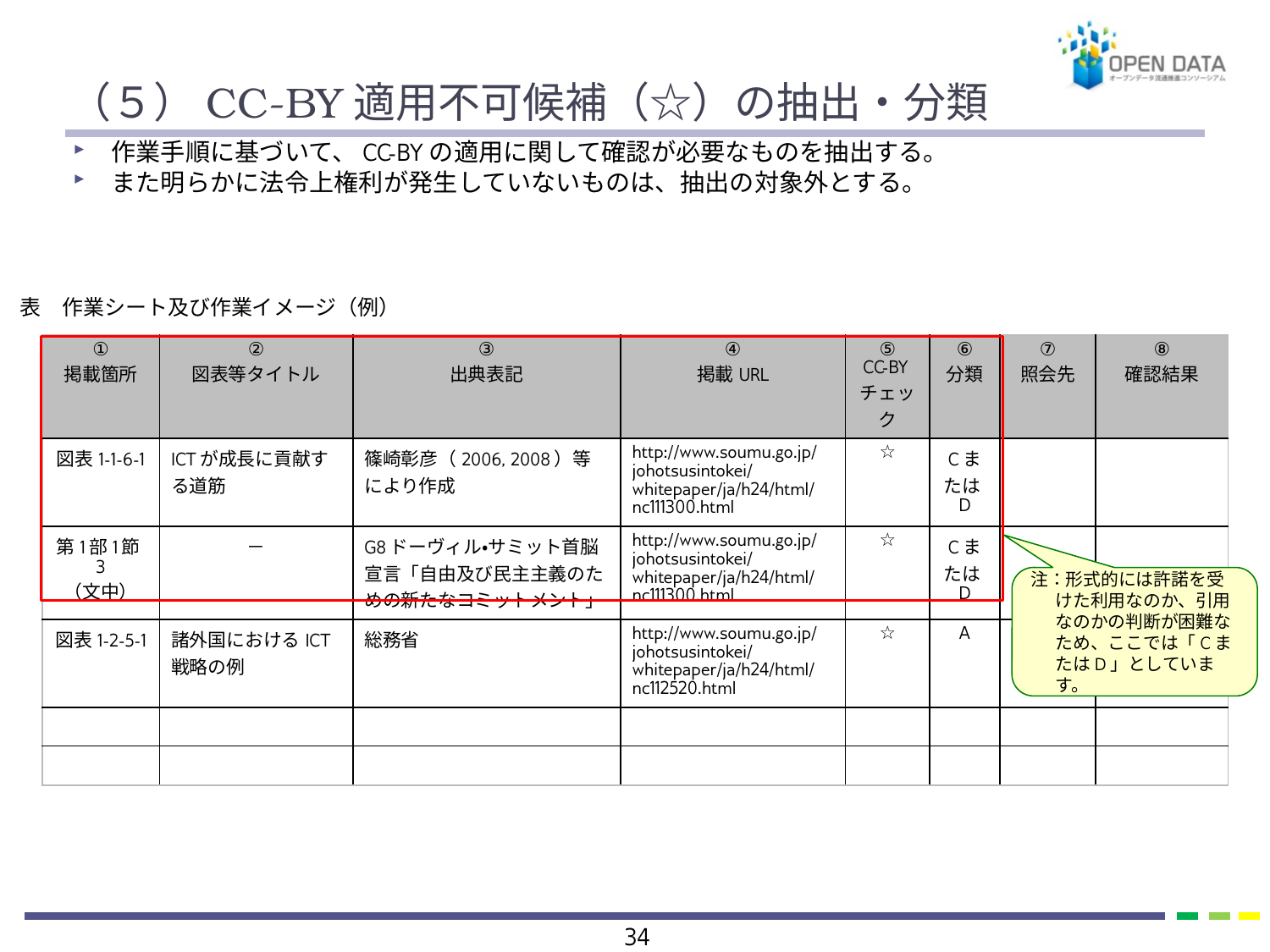

# （５）CC-BY適用不可候補（☆）の抽出・分類
作業手順に基づいて、CC-BYの適用に関して確認が必要なものを抽出する。
また明らかに法令上権利が発生していないものは、抽出の対象外とする。

表　作業シート及び作業イメージ（例）
| ① 掲載箇所 | ② 図表等タイトル | ③ 出典表記 | ④ 掲載URL | ⑤ CC-BYチェック | ⑥ 分類 | ⑦ 照会先 | ⑧ 確認結果 |
| --- | --- | --- | --- | --- | --- | --- | --- |
| 図表1-1-6-1 | ICTが成長に貢献する道筋 | 篠崎彰彦（2006, 2008）等により作成 | http://www.soumu.go.jp/johotsusintokei/whitepaper/ja/h24/html/nc111300.html | ☆ | CまたはD |  |  |
| 第1部1節3 （文中） | － | G8ドーヴィル・サミット首脳宣言「自由及び民主主義のための新たなコミットメント」 | http://www.soumu.go.jp/johotsusintokei/whitepaper/ja/h24/html/nc111300.html | ☆ | CまたはD |  |  |
| 図表1-2-5-1 | 諸外国におけるICT戦略の例 | 総務省 | http://www.soumu.go.jp/johotsusintokei/whitepaper/ja/h24/html/nc112520.html | ☆ | A |  |  |
|  |  |  |  |  |  |  |  |
|  |  |  |  |  |  |  |  |

注：形式的には許諾を受けた利用なのか、引用なのかの判断が困難なため、ここでは「CまたはD」としています。
34